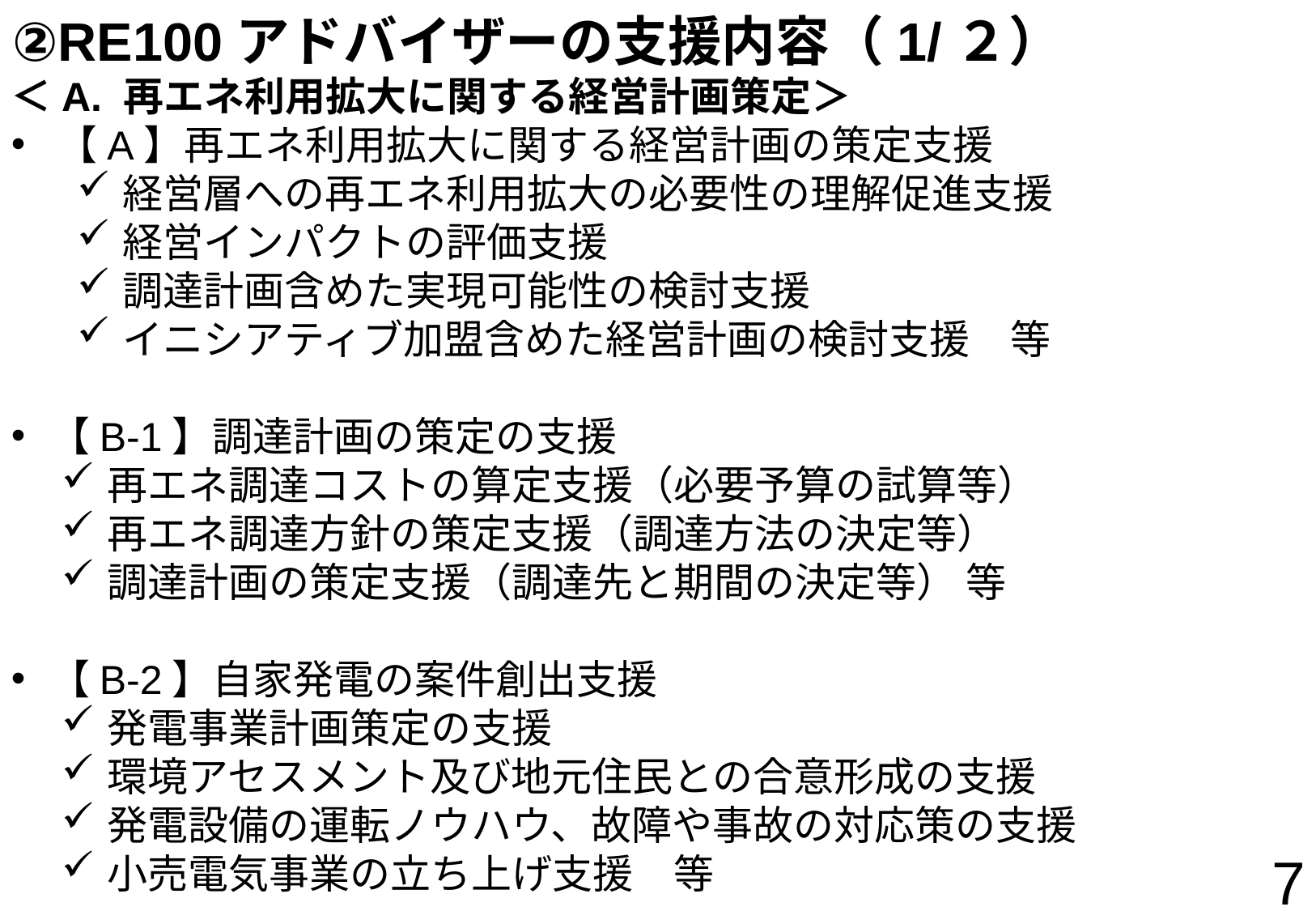

# ②RE100アドバイザーの支援内容（1/２）
＜A. 再エネ利用拡大に関する経営計画策定＞
【A】再エネ利用拡大に関する経営計画の策定支援
経営層への再エネ利用拡大の必要性の理解促進支援
経営インパクトの評価支援
調達計画含めた実現可能性の検討支援
イニシアティブ加盟含めた経営計画の検討支援　等

【B-1】調達計画の策定の支援
再エネ調達コストの算定支援（必要予算の試算等）
再エネ調達方針の策定支援（調達方法の決定等）
調達計画の策定支援（調達先と期間の決定等） 等

【B-2】自家発電の案件創出支援
発電事業計画策定の支援
環境アセスメント及び地元住民との合意形成の支援
発電設備の運転ノウハウ、故障や事故の対応策の支援
小売電気事業の立ち上げ支援　等
7